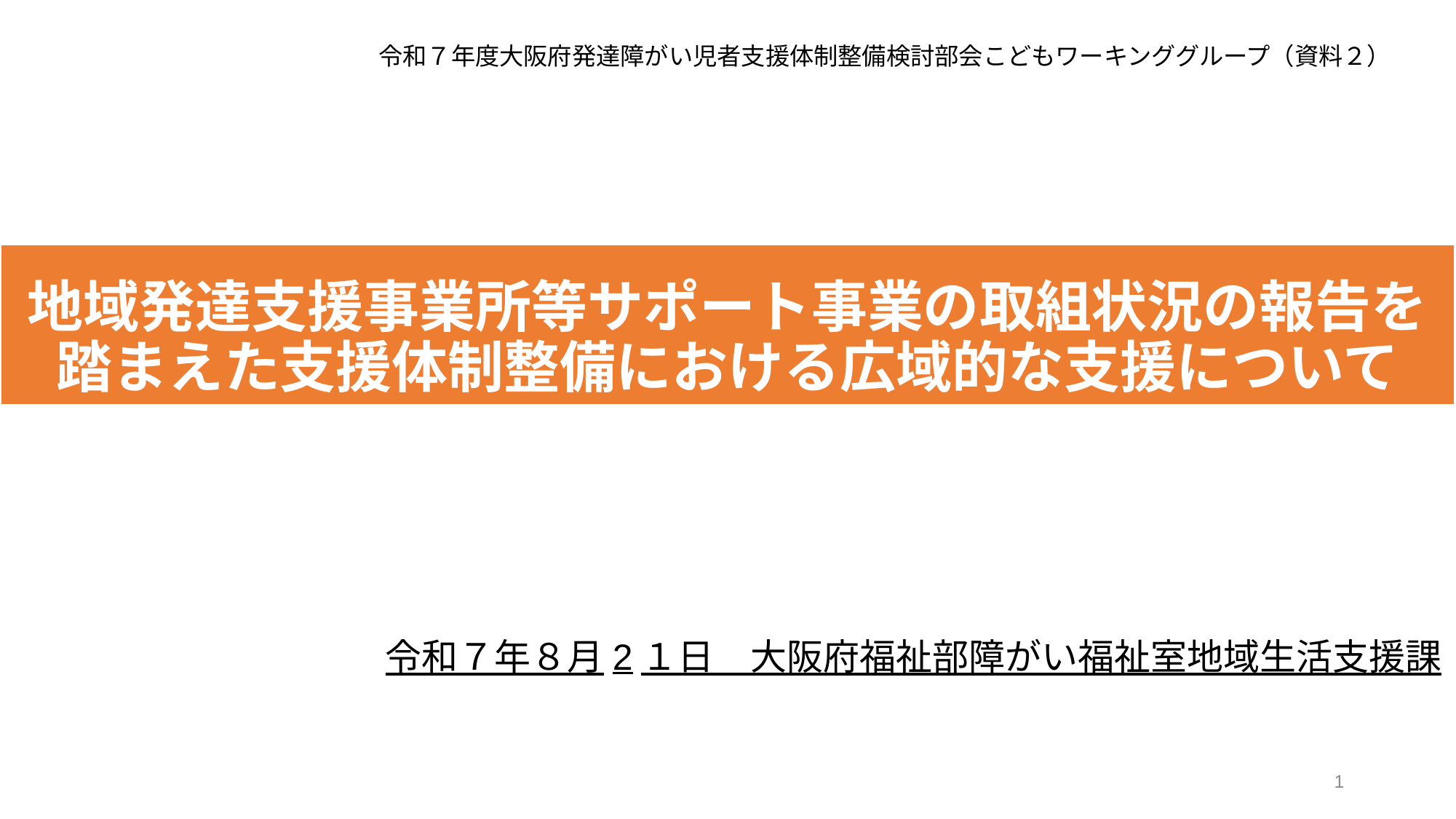

令和７年度大阪府発達障がい児者支援体制整備検討部会こどもワーキンググループ（資料２）
# 地域発達支援事業所等サポート事業の取組状況の報告を踏まえた支援体制整備における広域的な支援について
令和７年８月2１日　大阪府福祉部障がい福祉室地域生活支援課
1